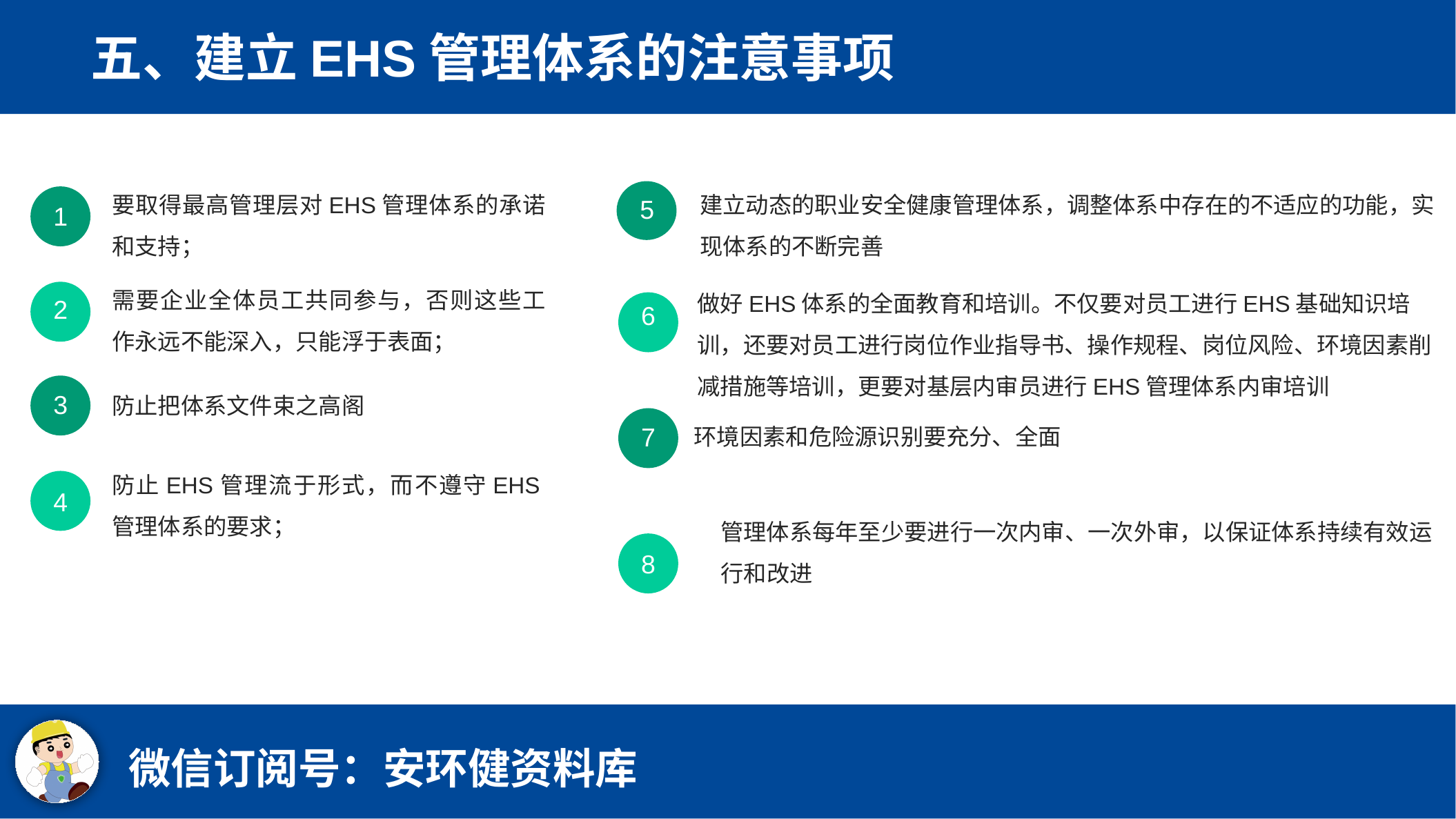

五、建立EHS管理体系的注意事项
要取得最高管理层对EHS管理体系的承诺和支持；
建立动态的职业安全健康管理体系，调整体系中存在的不适应的功能，实现体系的不断完善

5
1
需要企业全体员工共同参与，否则这些工作永远不能深入，只能浮于表面；
做好EHS体系的全面教育和培训。不仅要对员工进行EHS基础知识培训，还要对员工进行岗位作业指导书、操作规程、岗位风险、环境因素削减措施等培训，更要对基层内审员进行EHS管理体系内审培训

2

6

3
防止把体系文件束之高阁

7
环境因素和危险源识别要充分、全面
防止EHS管理流于形式，而不遵守EHS管理体系的要求；

4
管理体系每年至少要进行一次内审、一次外审，以保证体系持续有效运行和改进

8